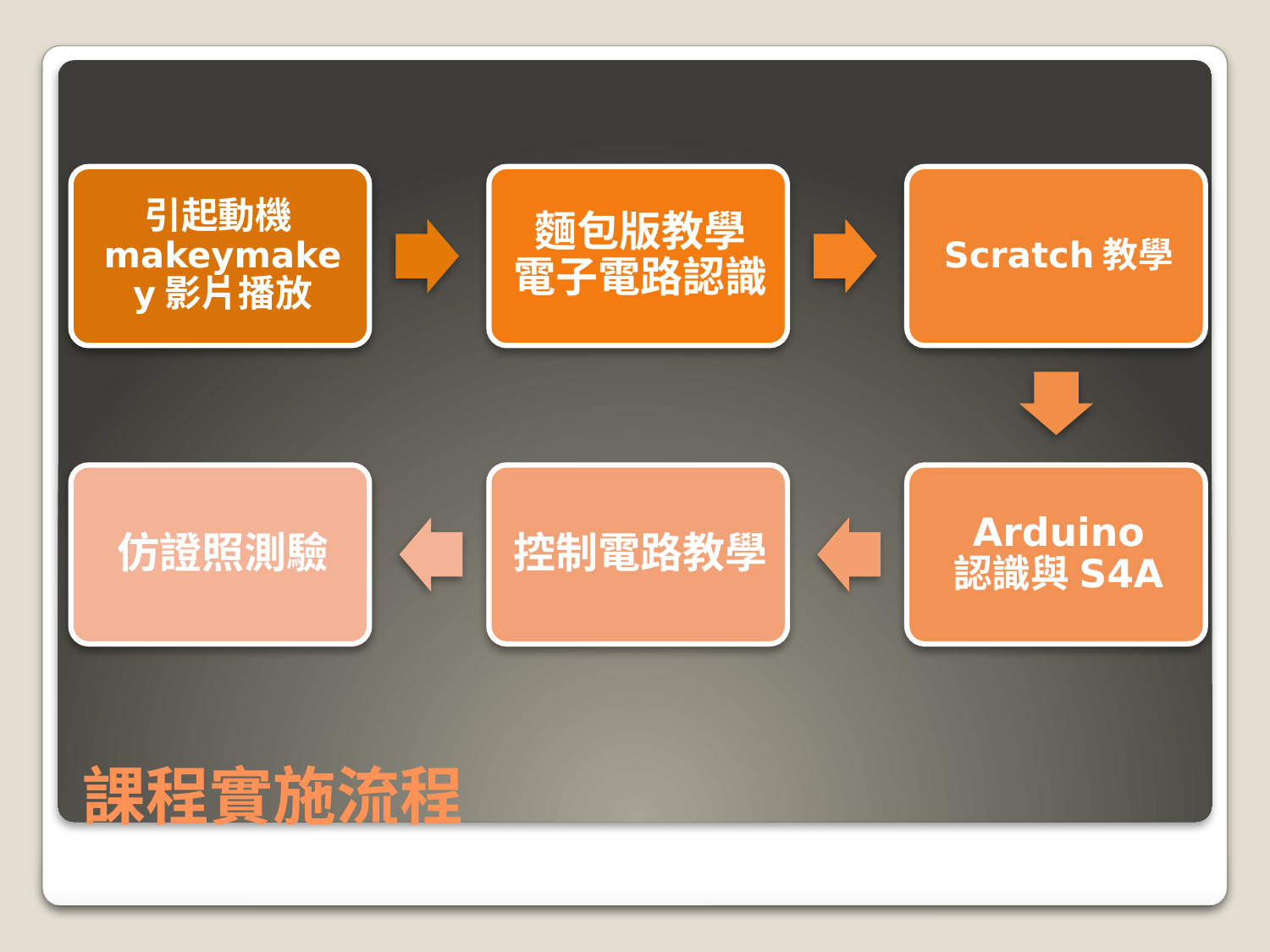

引起動機makeymakey影片播放

麵包版教學
電子電路認識

Scratch教學

Arduino
認識與S4A

控制電路教學

仿證照測驗
# 課程實施流程